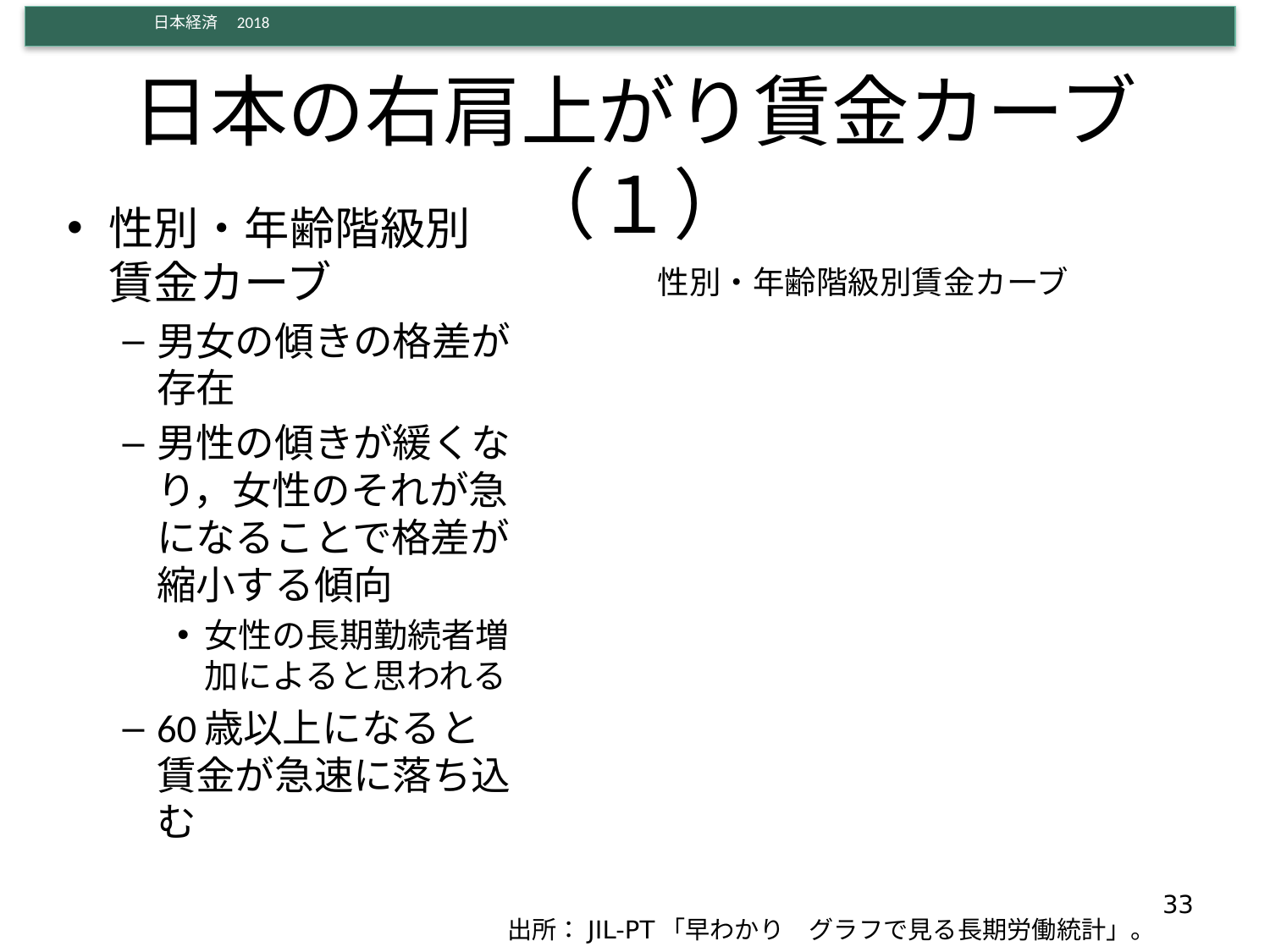

# 日本の右肩上がり賃金カーブ（１）
性別・年齢階級別賃金カーブ
男女の傾きの格差が存在
男性の傾きが緩くなり，女性のそれが急になることで格差が縮小する傾向
女性の長期勤続者増加によると思われる
60歳以上になると賃金が急速に落ち込む
性別・年齢階級別賃金カーブ
33
出所：JIL-PT「早わかり　グラフで見る長期労働統計」。